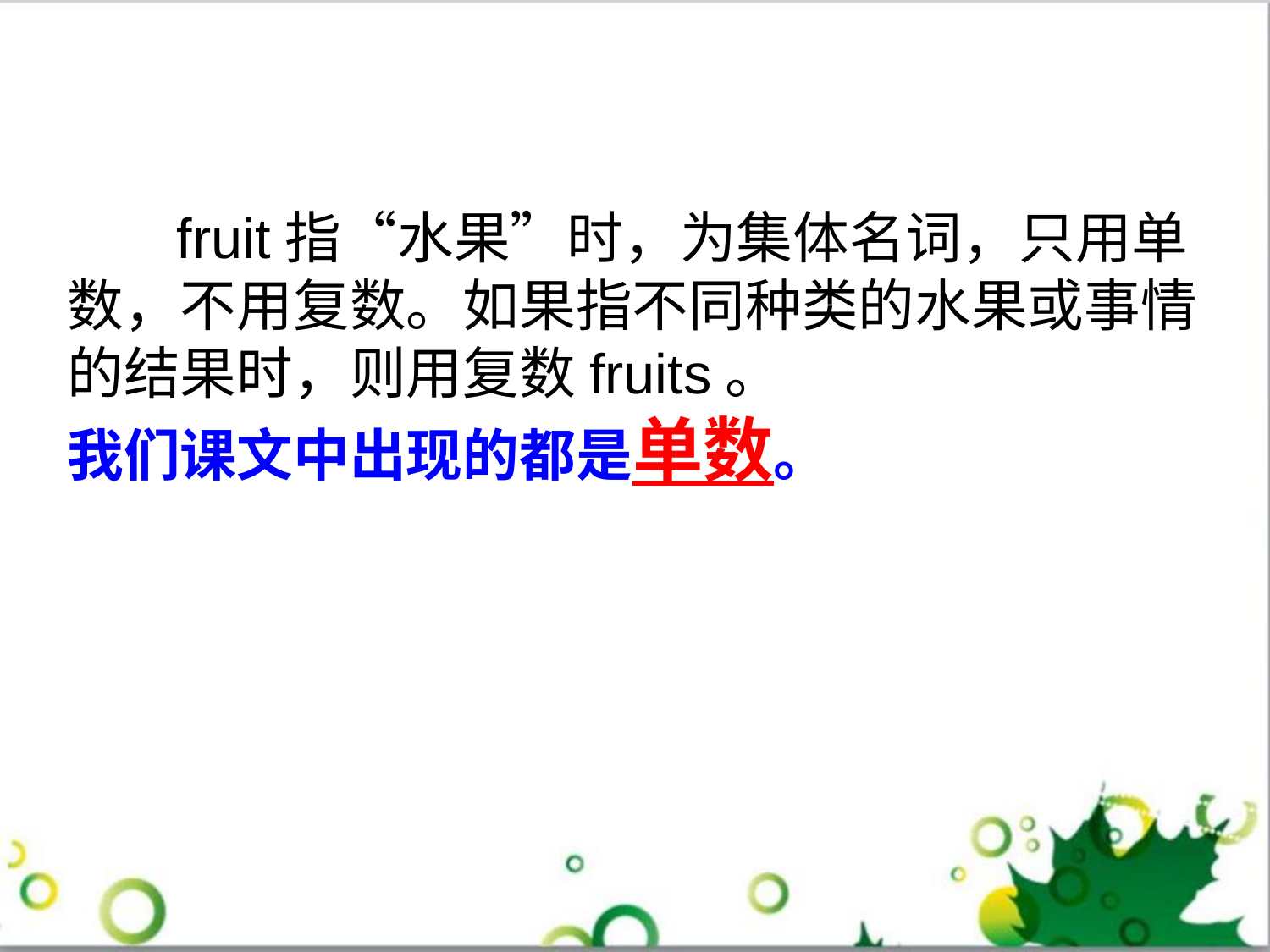

fruit指“水果”时，为集体名词，只用单数，不用复数。如果指不同种类的水果或事情的结果时，则用复数fruits。
我们课文中出现的都是单数。